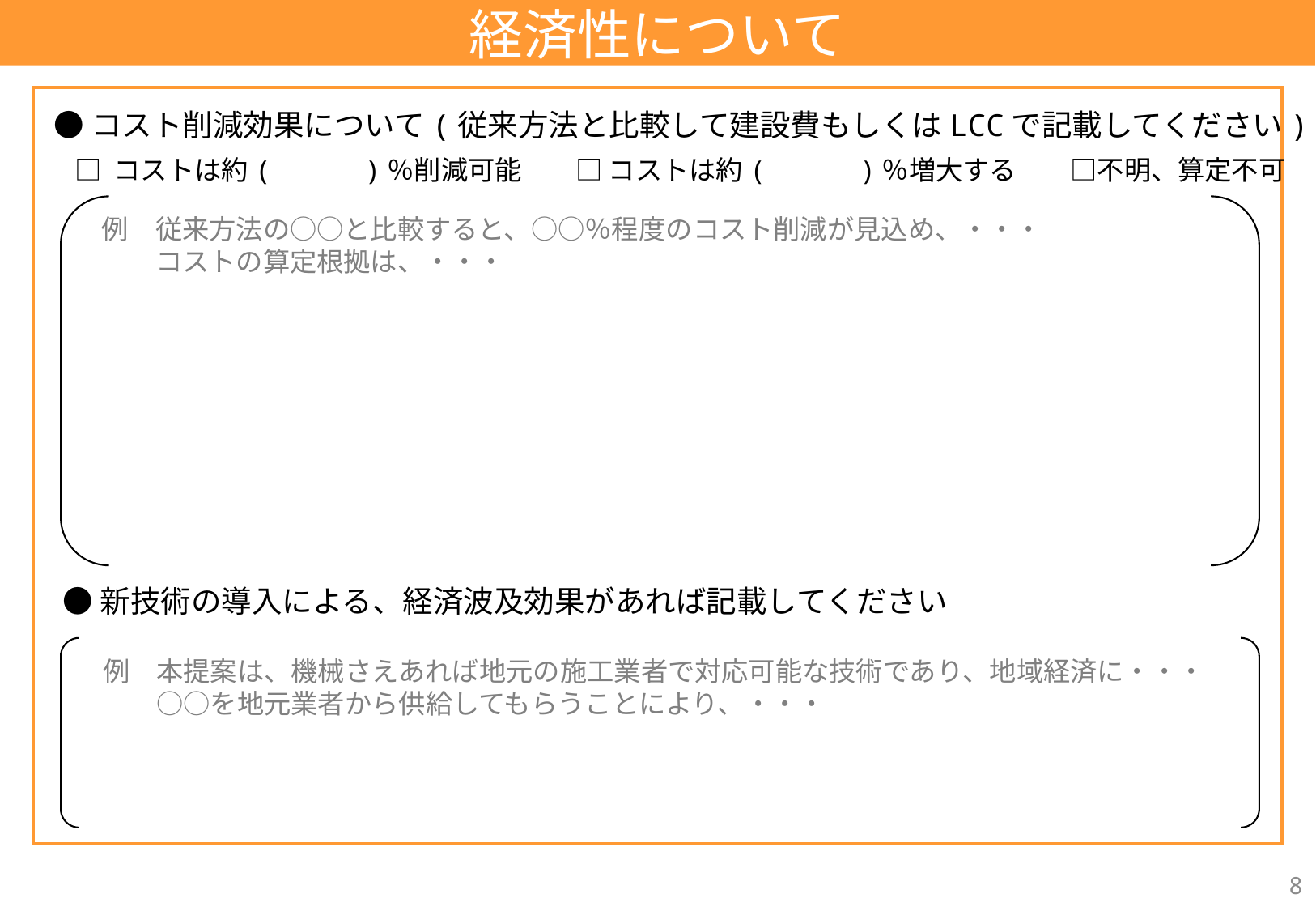

経済性について

●コスト削減効果について(従来方法と比較して建設費もしくはLCCで記載してください)
□ コストは約(　　　)％削減可能　　□ コストは約(　　　)％増大する　　□不明、算定不可

例　従来方法の○○と比較すると、○○％程度のコスト削減が見込め、・・・
　　コストの算定根拠は、・・・
●新技術の導入による、経済波及効果があれば記載してください

例　本提案は、機械さえあれば地元の施工業者で対応可能な技術であり、地域経済に・・・
　　○○を地元業者から供給してもらうことにより、・・・
8